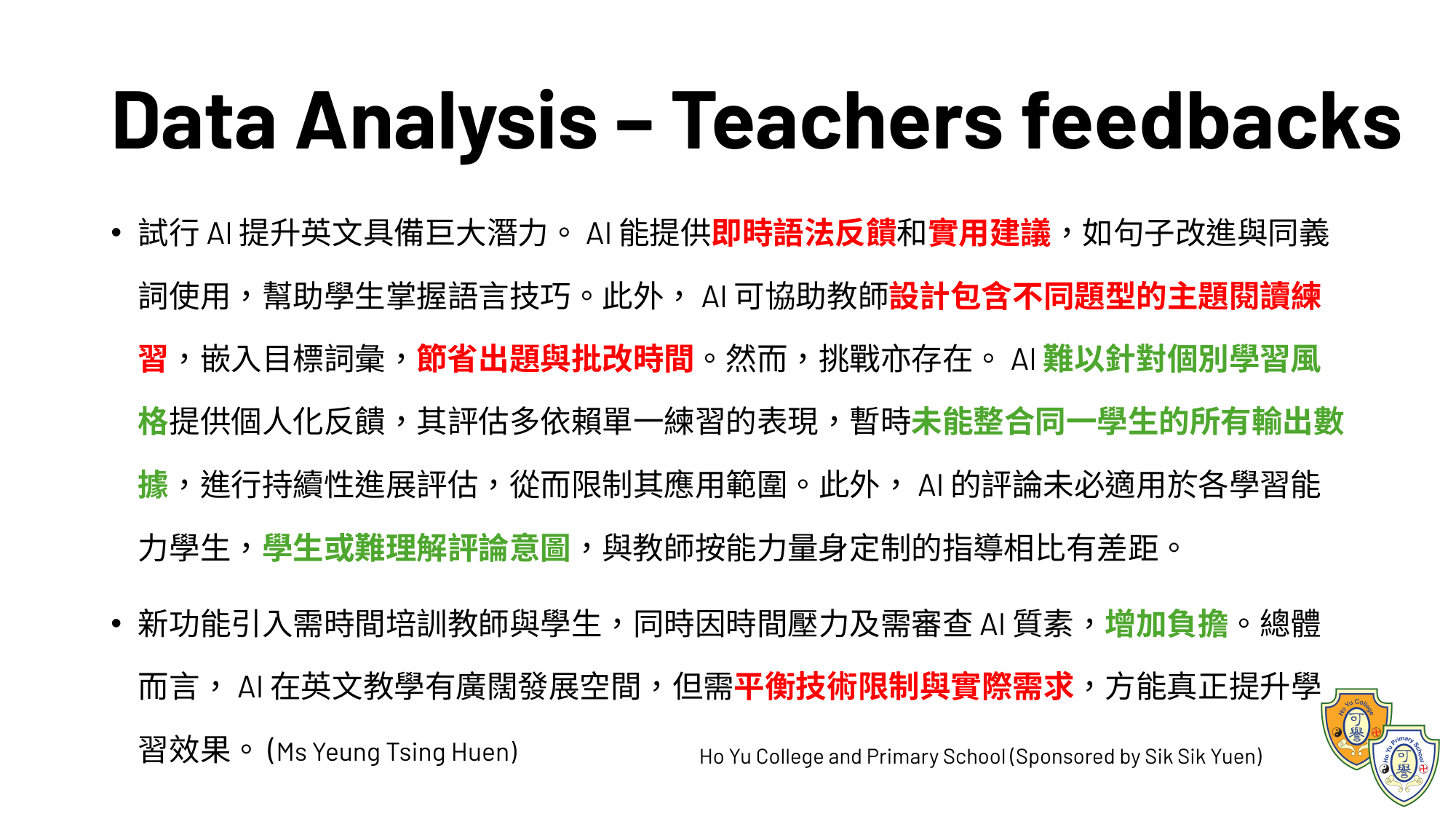

# Data Analysis – Teachers feedbacks
試行AI提升英文具備巨大潛力。AI能提供即時語法反饋和實用建議，如句子改進與同義詞使用，幫助學生掌握語言技巧。此外，AI可協助教師設計包含不同題型的主題閱讀練習，嵌入目標詞彙，節省出題與批改時間。然而，挑戰亦存在。AI難以針對個別學習風格提供個人化反饋，其評估多依賴單一練習的表現，暫時未能整合同一學生的所有輸出數據，進行持續性進展評估，從而限制其應用範圍。此外，AI的評論未必適用於各學習能力學生，學生或難理解評論意圖，與教師按能力量身定制的指導相比有差距。
新功能引入需時間培訓教師與學生，同時因時間壓力及需審查AI質素，增加負擔。總體而言，AI在英文教學有廣闊發展空間，但需平衡技術限制與實際需求，方能真正提升學習效果。(Ms Yeung Tsing Huen)